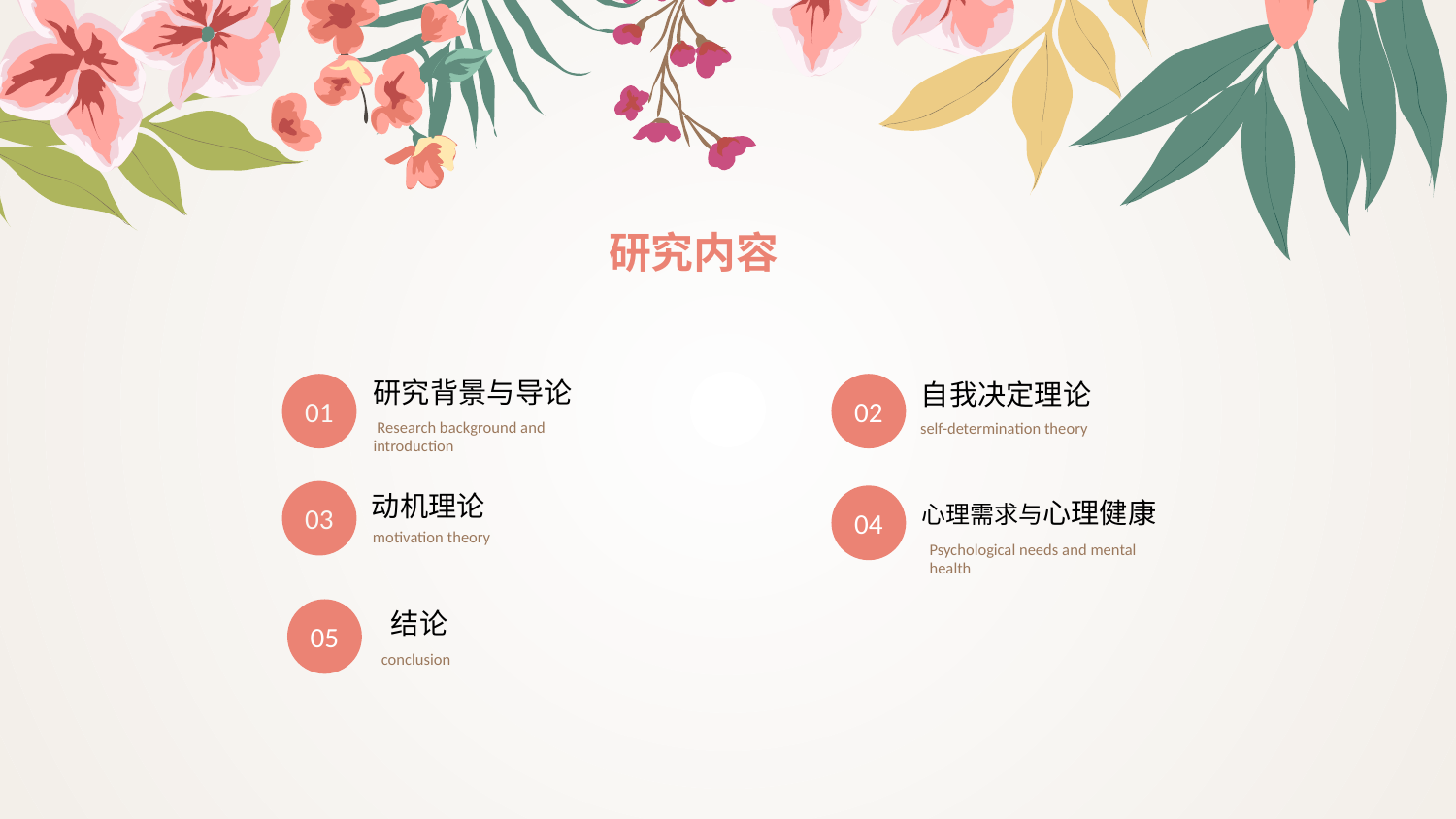

研究内容
研究背景与导论
自我决定理论
02
01
 Research background and   introduction
self-determination theory
03
动机理论
04
心理需求与心理健康
motivation theory
Psychological needs and mental health
05
结论
conclusion